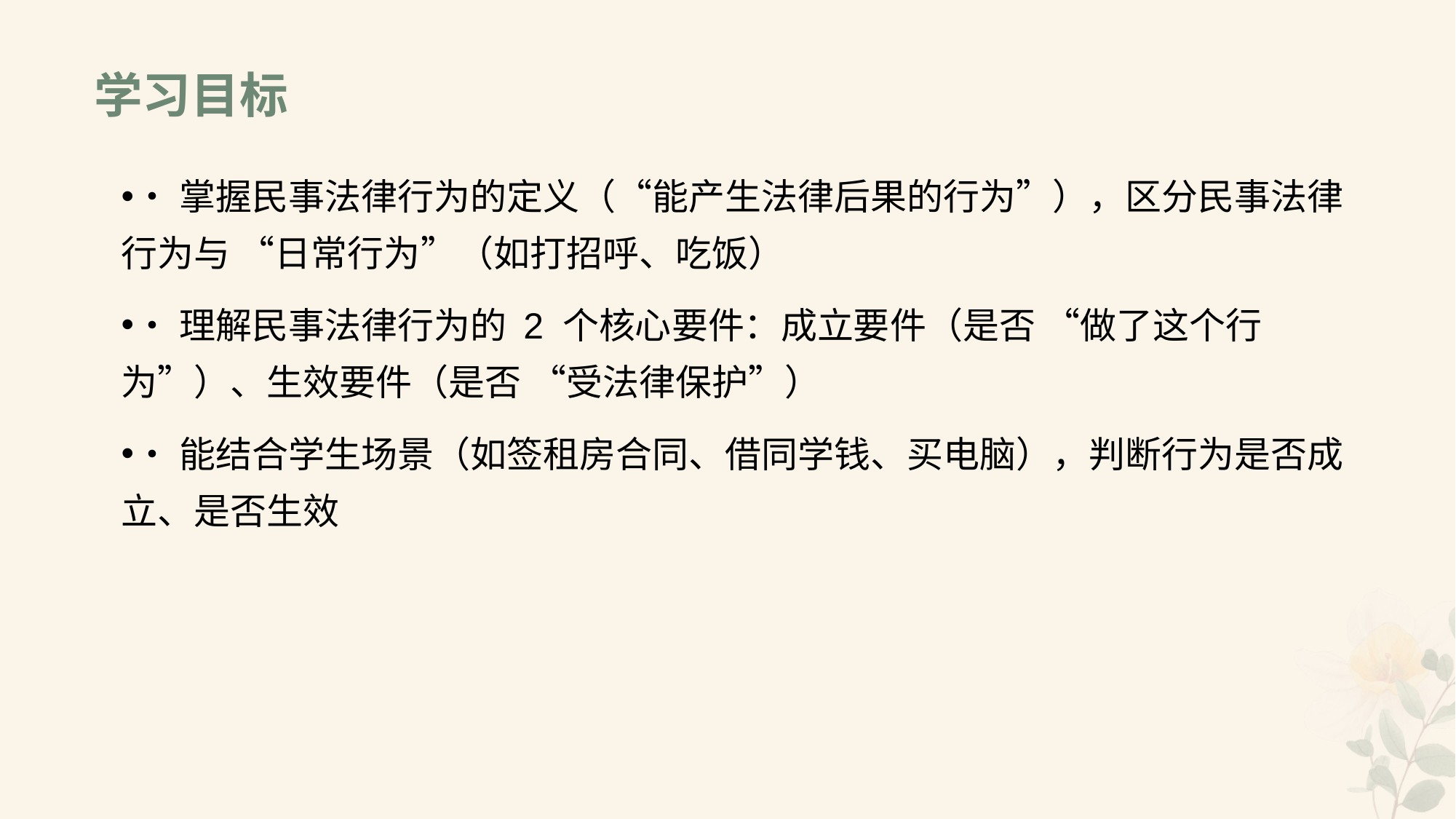

# 学习目标
•掌握民事法律行为的定义（“能产生法律后果的行为”），区分民事法律行为与 “日常行为”（如打招呼、吃饭）
•理解民事法律行为的 2 个核心要件：成立要件（是否 “做了这个行为”）、生效要件（是否 “受法律保护”）
•能结合学生场景（如签租房合同、借同学钱、买电脑），判断行为是否成立、是否生效